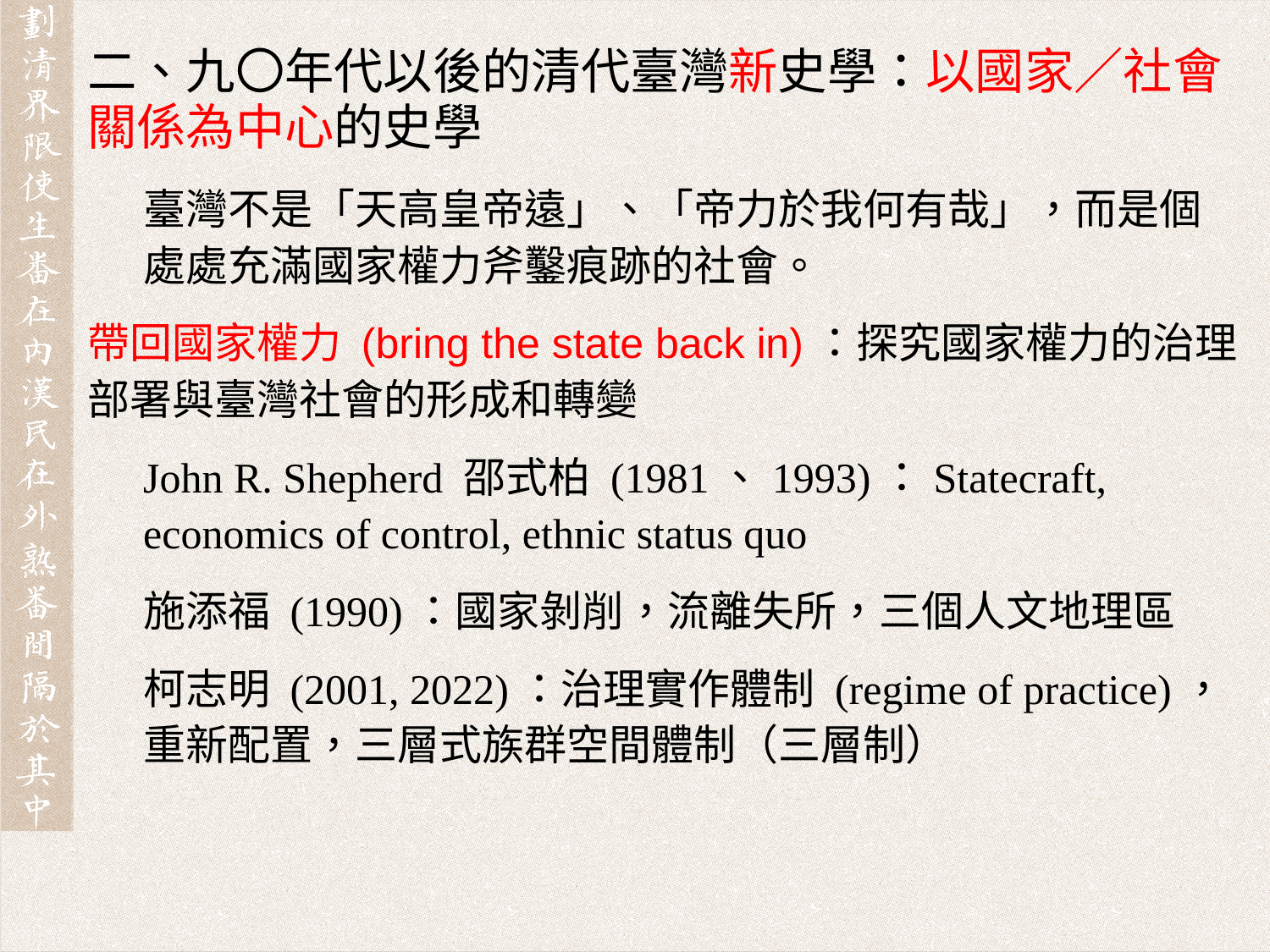

二、九〇年代以後的清代臺灣新史學：以國家／社會關係為中心的史學
臺灣不是「天高皇帝遠」、「帝力於我何有哉」，而是個處處充滿國家權力斧鑿痕跡的社會。
帶回國家權力 (bring the state back in)：探究國家權力的治理部署與臺灣社會的形成和轉變
John R. Shepherd 邵式柏 (1981、1993)：Statecraft, economics of control, ethnic status quo
施添福 (1990)：國家剝削，流離失所，三個人文地理區
柯志明 (2001, 2022)：治理實作體制 (regime of practice)，重新配置，三層式族群空間體制（三層制）